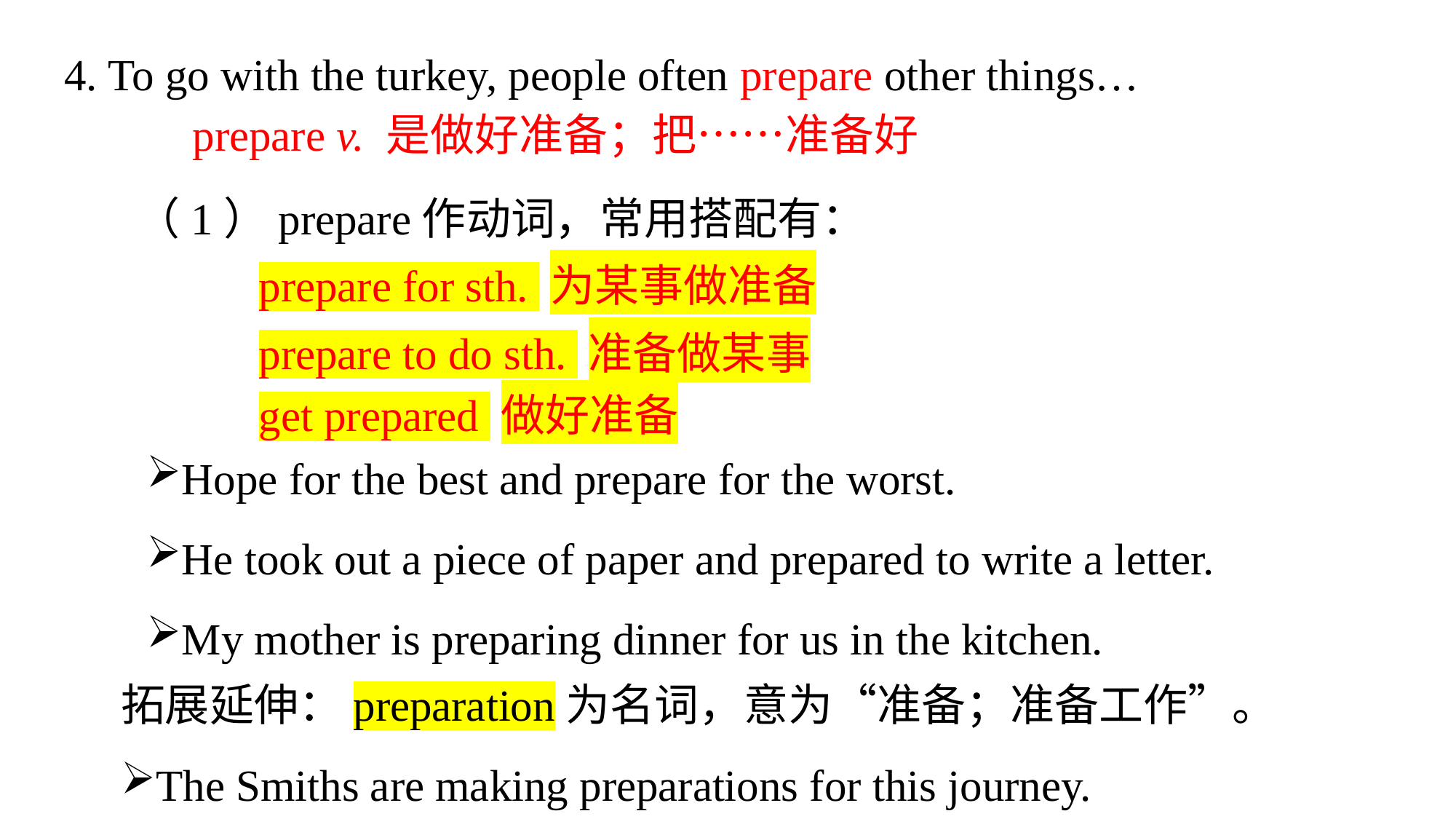

4. To go with the turkey, people often prepare other things…
prepare v. 是做好准备；把……准备好
（1）prepare作动词，常用搭配有：
prepare for sth. 为某事做准备
prepare to do sth. 准备做某事
get prepared 做好准备
Hope for the best and prepare for the worst.
He took out a piece of paper and prepared to write a letter.
My mother is preparing dinner for us in the kitchen.
拓展延伸：preparation为名词，意为“准备；准备工作”。
The Smiths are making preparations for this journey.